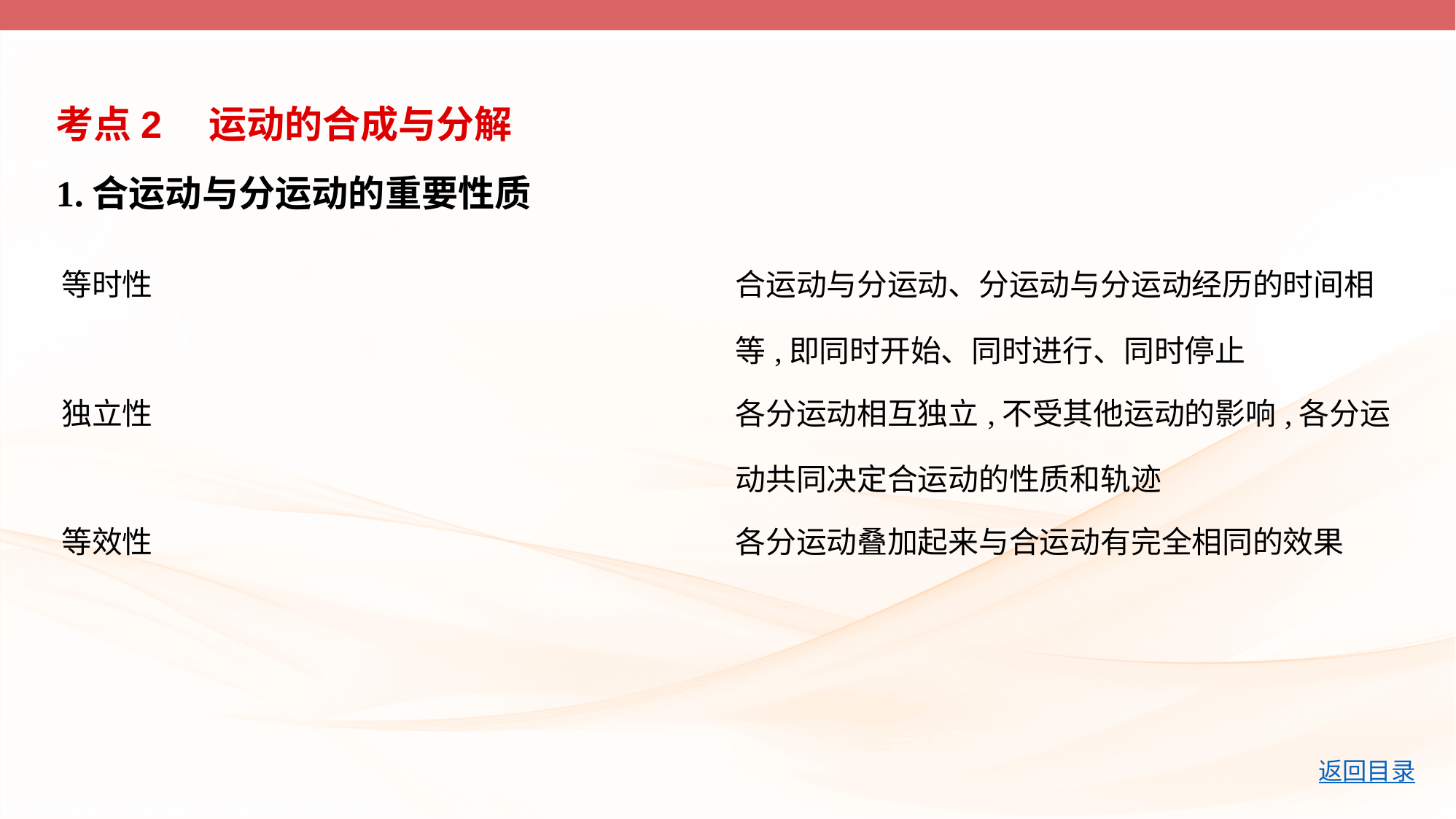

考点2　运动的合成与分解
1.合运动与分运动的重要性质
| 等时性 | 合运动与分运动、分运动与分运动经历的时间相 等,即同时开始、同时进行、同时停止 |
| --- | --- |
| 独立性 | 各分运动相互独立,不受其他运动的影响,各分运 动共同决定合运动的性质和轨迹 |
| 等效性 | 各分运动叠加起来与合运动有完全相同的效果 |